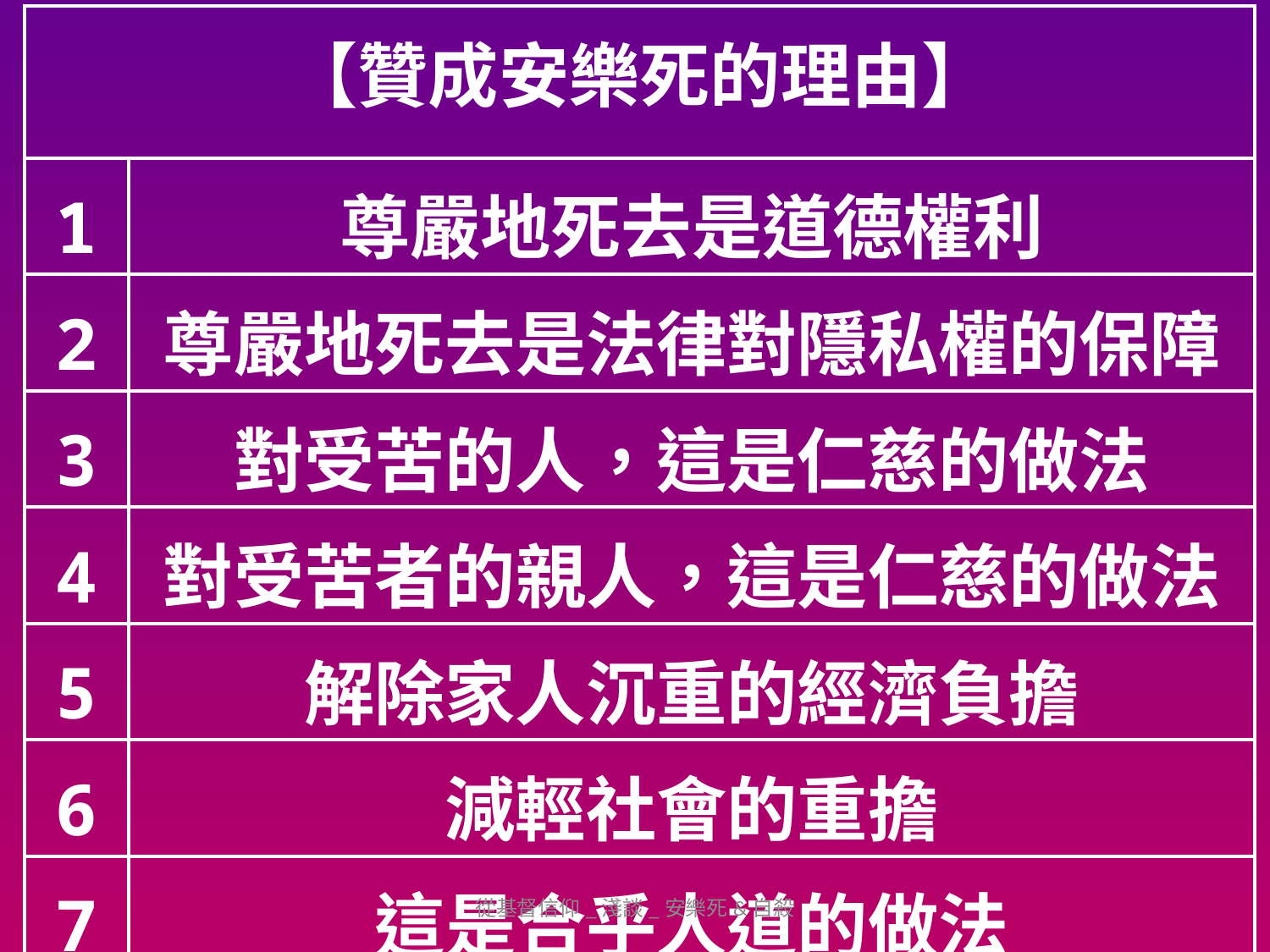

| 【贊成安樂死的理由】 |  |
| --- | --- |
| 1 | 尊嚴地死去是道德權利 |
| 2 | 尊嚴地死去是法律對隱私權的保障 |
| 3 | 對受苦的人，這是仁慈的做法 |
| 4 | 對受苦者的親人，這是仁慈的做法 |
| 5 | 解除家人沉重的經濟負擔 |
| 6 | 減輕社會的重擔 |
| 7 | 這是合乎人道的做法 |

從基督信仰_淺談_安樂死&自殺